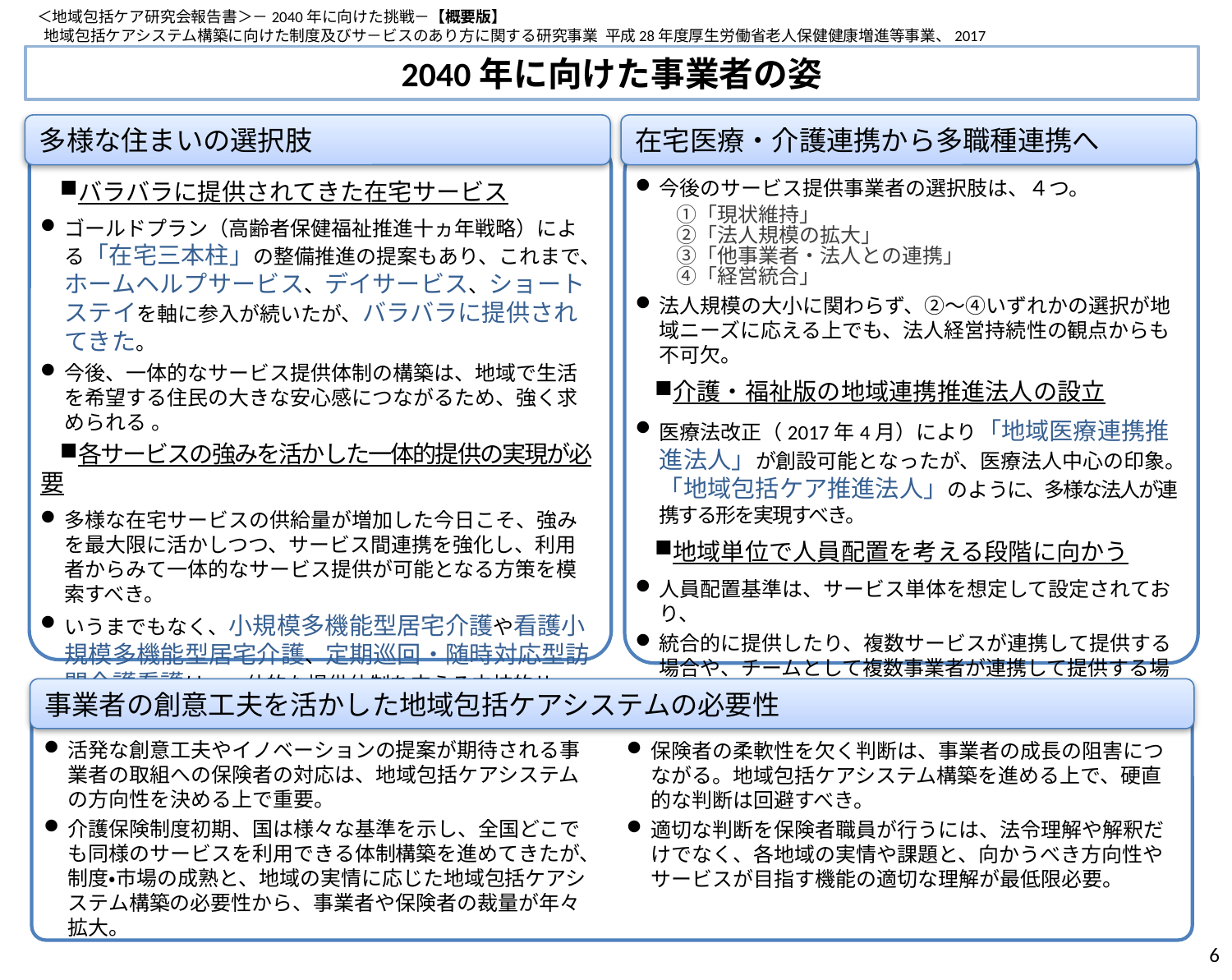

＜地域包括ケア研究会報告書＞－2040年に向けた挑戦－【概要版】
 地域包括ケアシステム構築に向けた制度及びサ－ビスのあり方に関する研究事業  平成28年度厚生労働省老人保健健康増進等事業、2017
2040年に向けた事業者の姿
多様な住まいの選択肢
在宅医療・介護連携から多職種連携へ

今後のサービス提供事業者の選択肢は、４つ。
　　①「現状維持」
　　②「法人規模の拡大」
　　③「他事業者・法人との連携」
　　④「経営統合」
法人規模の大小に関わらず、②～④いずれかの選択が地域ニーズに応える上でも、法人経営持続性の観点からも不可欠。
介護・福祉版の地域連携推進法人の設立
医療法改正（2017年4月）により「地域医療連携推進法人」が創設可能となったが、医療法人中心の印象。「地域包括ケア推進法人」のように、多様な法人が連携する形を実現すべき。
地域単位で人員配置を考える段階に向かう
人員配置基準は、サービス単体を想定して設定されており、
統合的に提供したり、複数サービスが連携して提供する場合や、チームとして複数事業者が連携して提供する場合などは、異なる視点での検討が必要。
バラバラに提供されてきた在宅サービス
ゴールドプラン（高齢者保健福祉推進十ヵ年戦略）による「在宅三本柱」の整備推進の提案もあり、これまで、ホームヘルプサービス、デイサービス、ショートステイを軸に参入が続いたが、バラバラに提供されてきた。
今後、一体的なサービス提供体制の構築は、地域で生活を希望する住民の大きな安心感につながるため、強く求められる 。
各サービスの強みを活かした一体的提供の実現が必要
多様な在宅サービスの供給量が増加した今日こそ、強みを最大限に活かしつつ、サービス間連携を強化し、利用者からみて一体的なサービス提供が可能となる方策を模索すべき。
いうまでもなく、小規模多機能型居宅介護や看護小規模多機能型居宅介護、定期巡回・随時対応型訪問介護看護は、一体的な提供体制を支える中核的サービス形態。
事業者の創意工夫を活かした地域包括ケアシステムの必要性

活発な創意工夫やイノベーションの提案が期待される事業者の取組への保険者の対応は、地域包括ケアシステムの方向性を決める上で重要。
介護保険制度初期、国は様々な基準を示し、全国どこでも同様のサービスを利用できる体制構築を進めてきたが、制度・市場の成熟と、地域の実情に応じた地域包括ケアシステム構築の必要性から、事業者や保険者の裁量が年々拡大。
保険者の柔軟性を欠く判断は、事業者の成長の阻害につながる。地域包括ケアシステム構築を進める上で、硬直的な判断は回避すべき。
適切な判断を保険者職員が行うには、法令理解や解釈だけでなく、各地域の実情や課題と、向かうべき方向性やサービスが目指す機能の適切な理解が最低限必要。
6